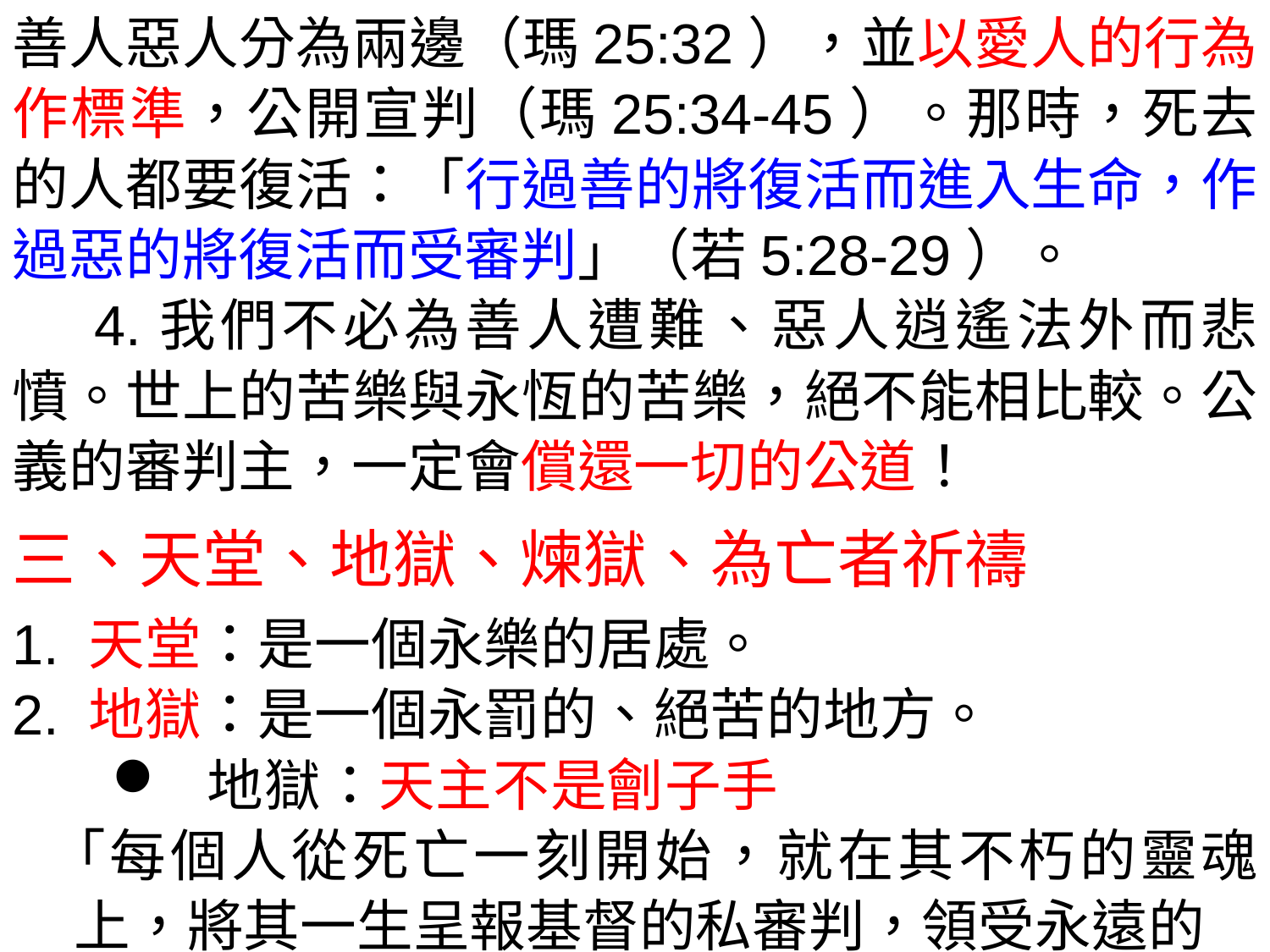

善人惡人分為兩邊（瑪25:32），並以愛人的行為作標準，公開宣判（瑪25:34-45）。那時，死去的人都要復活：「行過善的將復活而進入生命，作過惡的將復活而受審判」（若5:28-29）。
    4.我們不必為善人遭難、惡人逍遙法外而悲憤。世上的苦樂與永恆的苦樂，絕不能相比較。公義的審判主，一定會償還一切的公道！
三、天堂、地獄、煉獄、為亡者祈禱
1. 天堂：是一個永樂的居處。
2. 地獄：是一個永罰的、絕苦的地方。
  地獄：天主不是劊子手
「每個人從死亡一刻開始，就在其不朽的靈魂上，將其一生呈報基督的私審判，領受永遠的